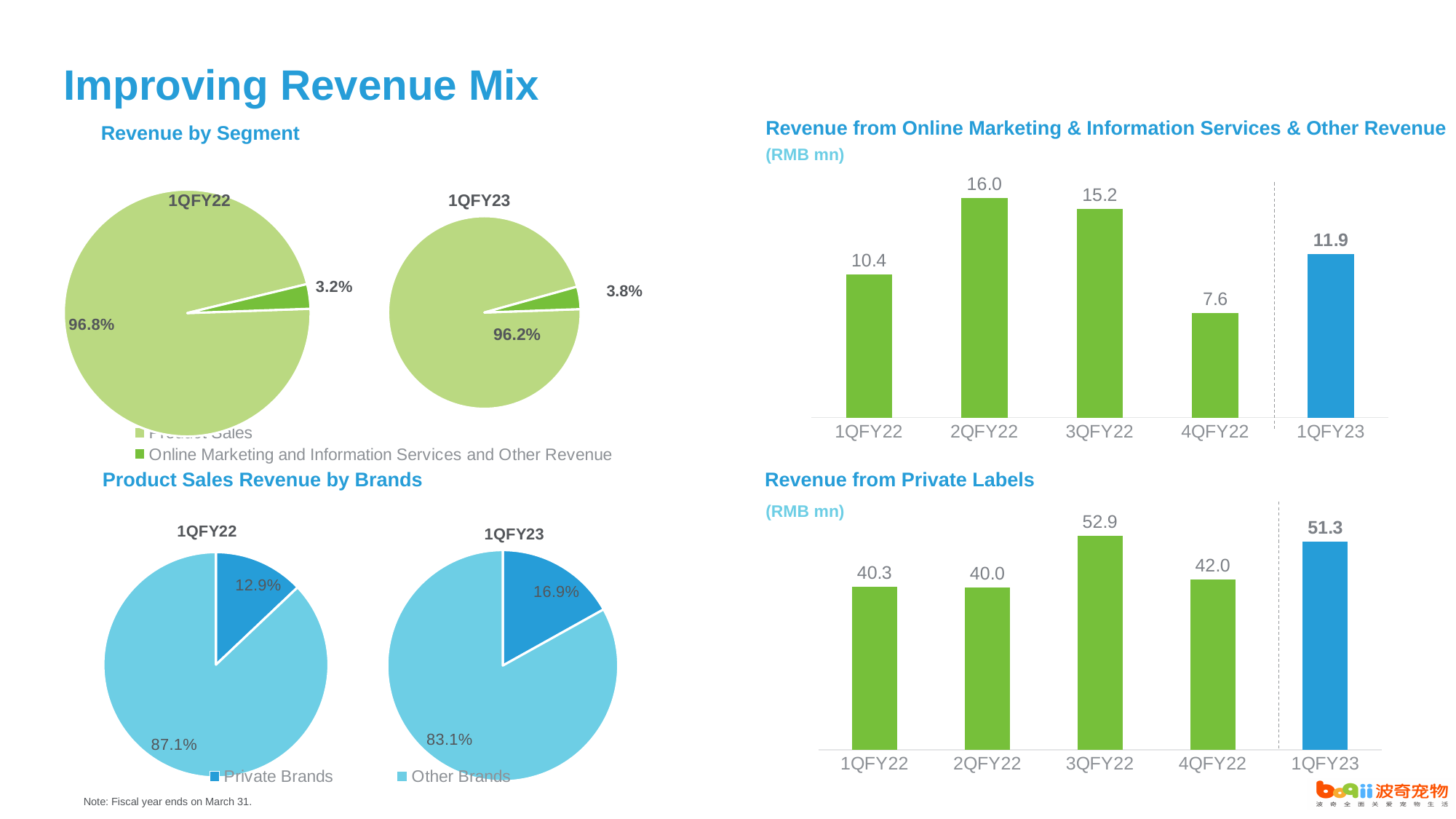

Improving Revenue Mix
Revenue from Online Marketing & Information Services & Other Revenue
Revenue by Segment
(RMB mn)

### Chart

| Category | 數列 2 |
|---|---|
| 1QFY22 | 10.4 |
| 2QFY22 | 16.0 |
| 3QFY22 | 15.2 |
| 4QFY22 | 7.6 |
| 1QFY23 | 11.9 |
1QFY22

### Chart

| Category | 销售额 |
|---|---|
| Product Sales | 0.9678318245442727 |
| Online Marketing and Information Services | 0.03216817545572722 |
1QFY23

### Chart

| Category | 销售额 |
|---|---|
| Product Sales | 0.9623183136520406 |
| Online Marketing and Information Services and Other Revenue | 0.03768168634795941 |
3.8%
96.2%
Product Sales Revenue by Brands
Revenue from Private Labels

### Chart: 1QFY23

| Category | 1QFY23 |
|---|---|
| Private Brands | 51268.0 |
| Other Brands | 251921.0 |

### Chart: 1QFY22

| Category | 1QFY22 |
|---|---|
| Private Labels | 40277.0419250978 |
| Other Labels | 271216.151449067 |

### Chart

| Category | 數列 2 |
|---|---|
| 1QFY22 | 40.3 |
| 2QFY22 | 40.0 |
| 3QFY22 | 52.9 |
| 4QFY22 | 42.0 |
| 1QFY23 | 51.3 |
(RMB mn)
Note: Fiscal year ends on March 31.
6